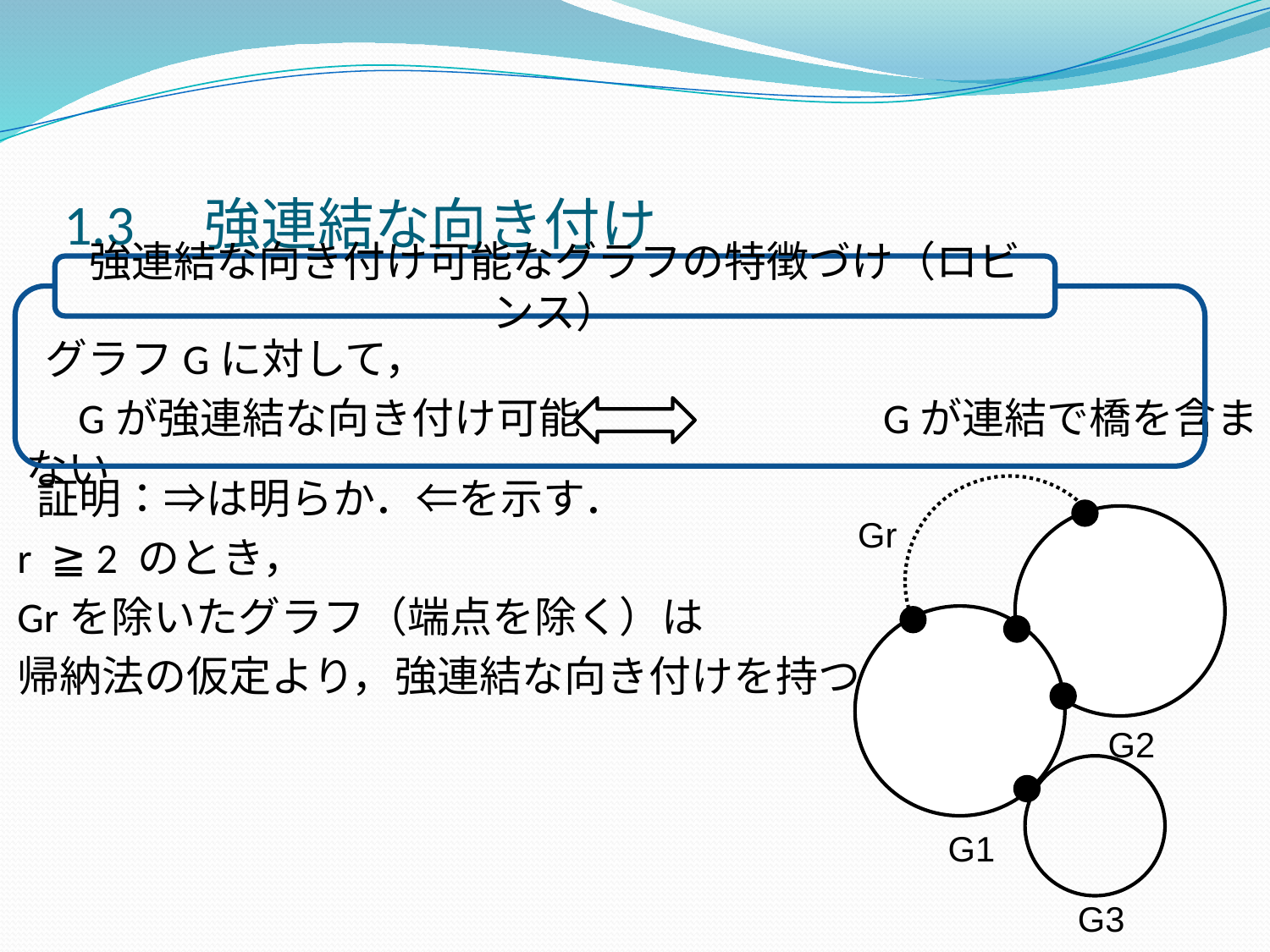

# 1.3　強連結な向き付け
強連結な向き付け可能なグラフの特徴づけ（ロビンス）

 グラフGに対して，
　Gが強連結な向き付け可能    　　　　　　Gが連結で橋を含まない

 証明：⇒は明らか．⇐を示す．
r  ≧ 2 のとき，
Grを除いたグラフ（端点を除く）は
帰納法の仮定より，強連結な向き付けを持つ．

Gr

G2

G1
G3